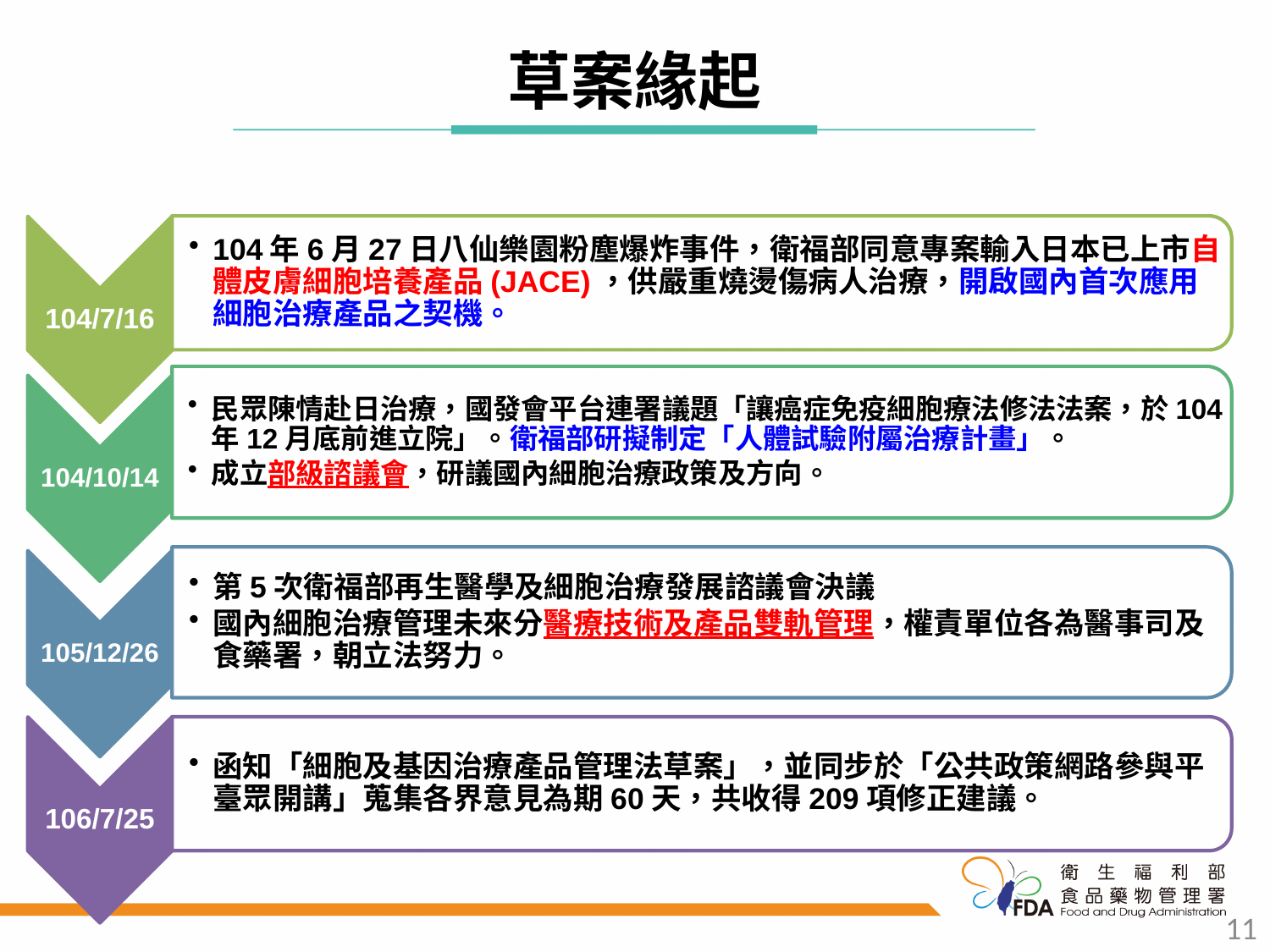

# 草案緣起

104/7/16
104年6月27日八仙樂園粉塵爆炸事件，衛福部同意專案輸入日本已上市自體皮膚細胞培養產品(JACE)，供嚴重燒燙傷病人治療，開啟國內首次應用細胞治療產品之契機。
104/10/14
民眾陳情赴日治療，國發會平台連署議題「讓癌症免疫細胞療法修法法案，於104年12月底前進立院」。衛福部研擬制定「人體試驗附屬治療計畫」。
成立部級諮議會，研議國內細胞治療政策及方向。
105/12/26
第5次衛福部再生醫學及細胞治療發展諮議會決議
國內細胞治療管理未來分醫療技術及產品雙軌管理，權責單位各為醫事司及食藥署，朝立法努力。
106/7/25
函知「細胞及基因治療產品管理法草案」，並同步於「公共政策網路參與平臺眾開講」蒐集各界意見為期60天，共收得209項修正建議。
11